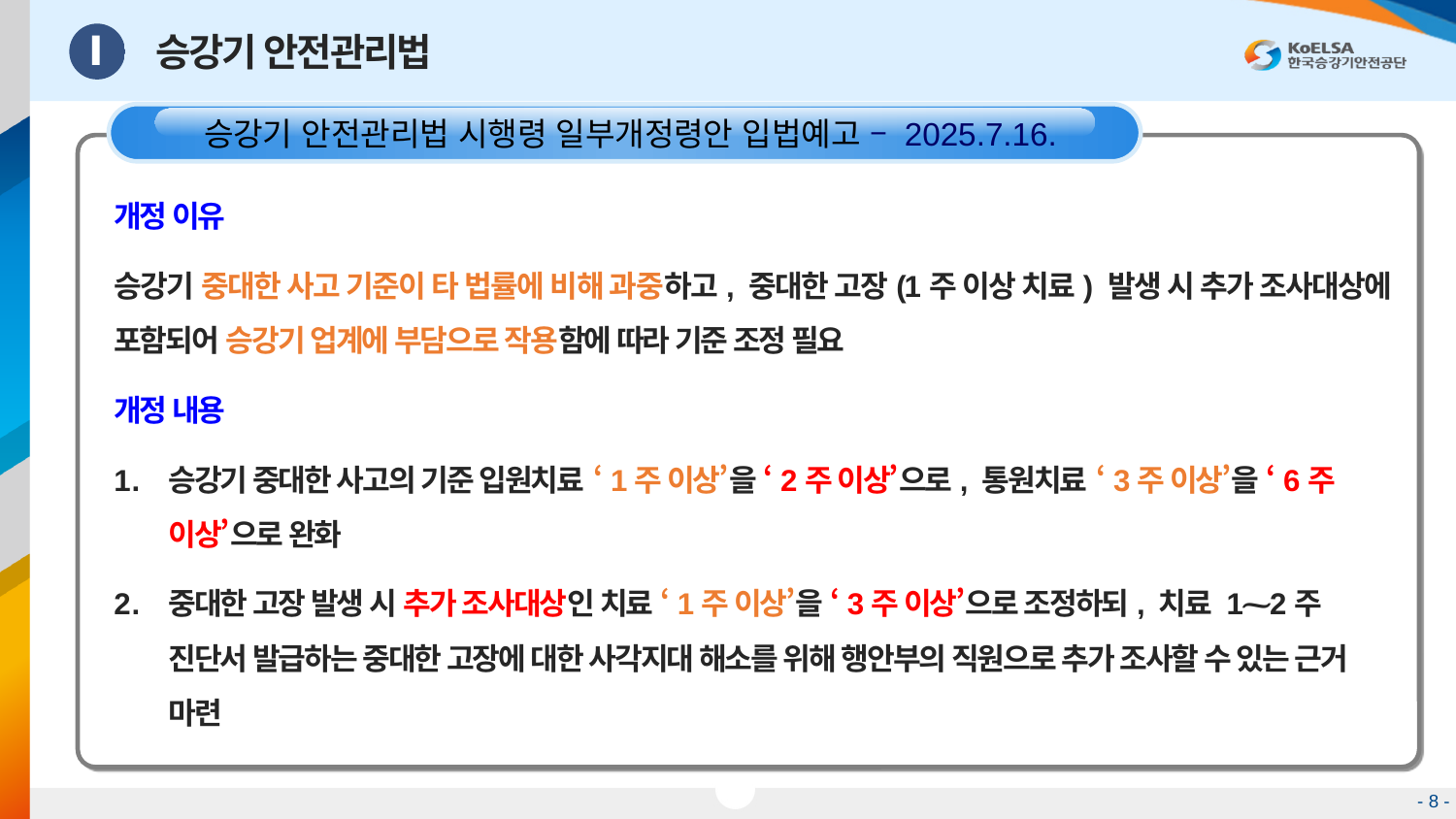

승강기 안전관리법

Ⅰ

승강기 안전관리법 시행령 일부개정령안 입법예고 – 2025.7.16.

개정 이유
승강기 중대한 사고 기준이 타 법률에 비해 과중하고, 중대한 고장(1주 이상 치료) 발생 시 추가 조사대상에 포함되어 승강기 업계에 부담으로 작용함에 따라 기준 조정 필요
개정 내용
승강기 중대한 사고의 기준 입원치료 ‘1주 이상’을 ‘2주 이상’으로, 통원치료 ‘3주 이상’을 ‘6주 이상’으로 완화
중대한 고장 발생 시 추가 조사대상인 치료 ‘1주 이상’을 ‘3주 이상’으로 조정하되, 치료 1⁓2주 진단서 발급하는 중대한 고장에 대한 사각지대 해소를 위해 행안부의 직원으로 추가 조사할 수 있는 근거 마련